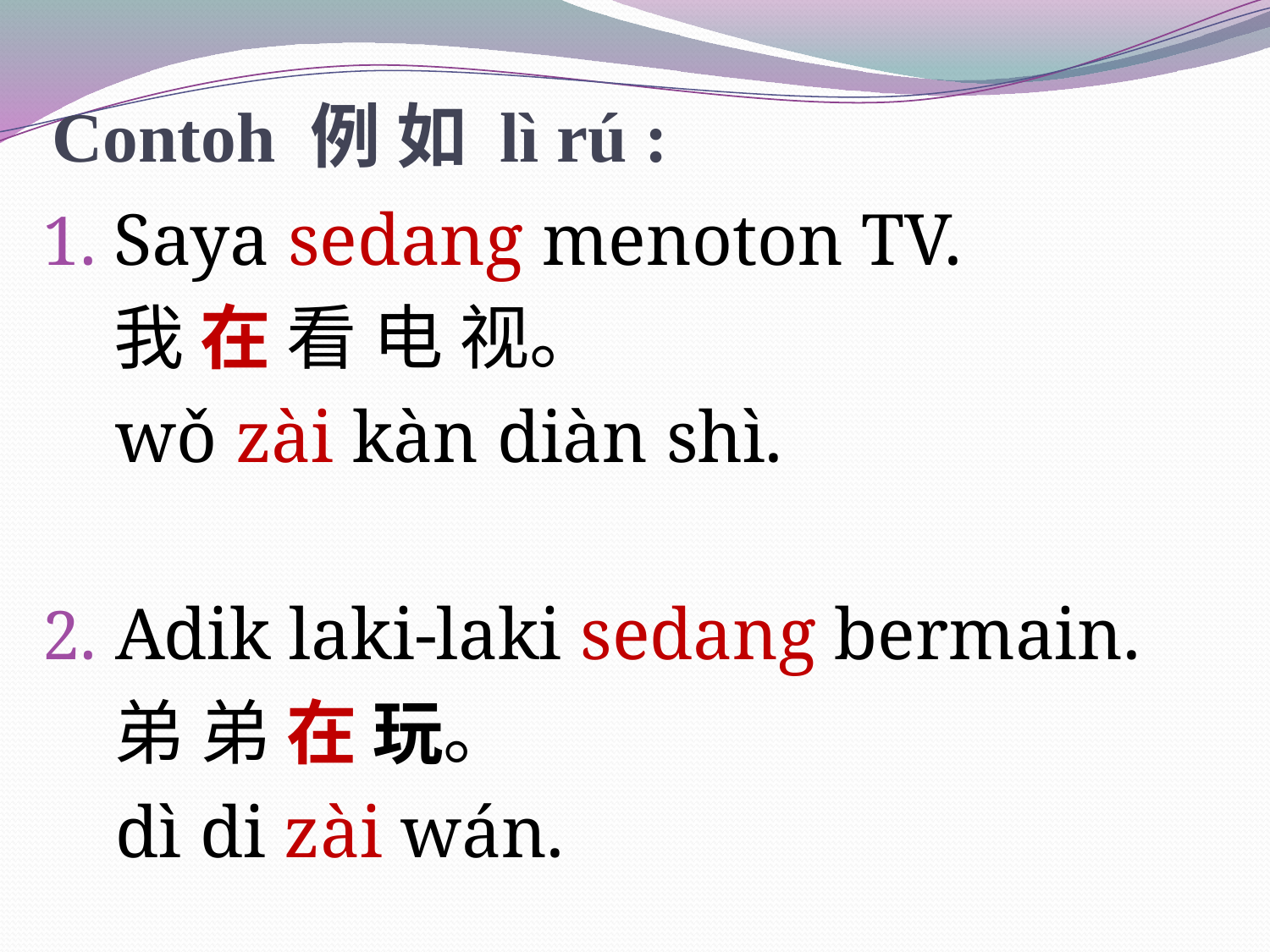

Contoh 例 如 lì rú :
Saya sedang menoton TV.
	我 在 看 电 视。
wǒ zài kàn diàn shì.

Adik laki-laki sedang bermain.
	弟 弟 在 玩。
dì di zài wán.